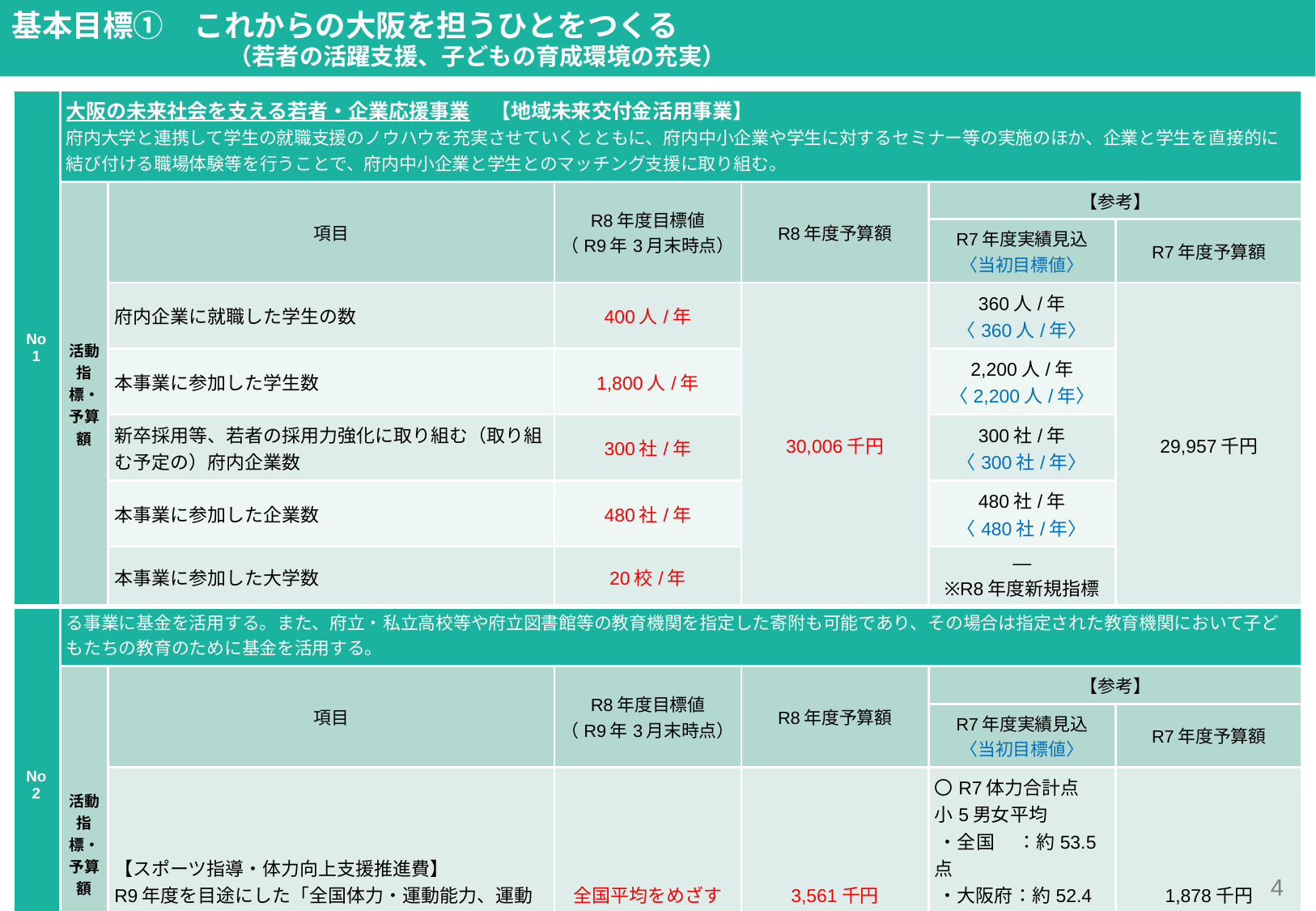

基本目標①　これからの大阪を担うひとをつくる
　　　　　　　　     （若者の活躍支援、子どもの育成環境の充実）
| No 1 | 大阪の未来社会を支える若者・企業応援事業　【地域未来交付金活用事業】 府内大学と連携して学生の就職支援のノウハウを充実させていくとともに、府内中小企業や学生に対するセミナー等の実施のほか、企業と学生を直接的に結び付ける職場体験等を行うことで、府内中小企業と学生とのマッチング支援に取り組む。 |  |  |  |  |  |
| --- | --- | --- | --- | --- | --- | --- |
|  | 活動指標・予算額 | 項目 | R8年度目標値 （R9年3月末時点） | R8年度予算額 | 【参考】 |  |
|  |  |  |  |  | R7年度実績見込 〈当初目標値〉 | R7年度予算額 |
|  |  | 府内企業に就職した学生の数 | 400人/年 | 30,006千円 | 360人/年 〈360人/年〉 | 29,957千円 |
|  |  | 本事業に参加した学生数 | 1,800人/年 |  | 2,200人/年 〈2,200人/年〉 |  |
|  |  | 新卒採用等、若者の採用力強化に取り組む（取り組む予定の）府内企業数 | 300社/年 |  | 300社/年 〈300社/年〉 |  |
|  |  | 本事業に参加した企業数 | 480社/年 |  | 480社/年 〈480社/年〉 |  |
|  |  | 本事業に参加した大学数 | 20校/年 |  | ― ※R8年度新規指標 |  |
商工労働部
| No 2 | 大阪教育ゆめ基金活用事業　【企業版ふるさと納税活用事業】 教育課題に的確に対応し、大阪の子どもたちの確かな「学び」と「はぐくみ」を支えるため、「スポーツ指導・体力向上支援推進費」等の教育庁が実施する事業に基金を活用する。また、府立・私立高校等や府立図書館等の教育機関を指定した寄附も可能であり、その場合は指定された教育機関において子どもたちの教育のために基金を活用する。 |  |  |  |  |  |
| --- | --- | --- | --- | --- | --- | --- |
|  | 活動指標・予算額 | 項目 | R8年度目標値 （R9年3月末時点） | R8年度予算額 | 【参考】 |  |
|  |  |  |  |  | R7年度実績見込 〈当初目標値〉 | R7年度予算額 |
|  |  | 【スポーツ指導・体力向上支援推進費】 R9年度を目途にした「全国体力・運動能力、運動習慣等調査」での得点 | 全国平均をめざす | 3,561千円 | 〇R7体力合計点 小5男女平均 ・全国　 ：約53.5点 ・大阪府：約52.4点 （全国差▴1.1点） 〈全国平均をめざす〉 | 1,878千円 |
教育庁
4